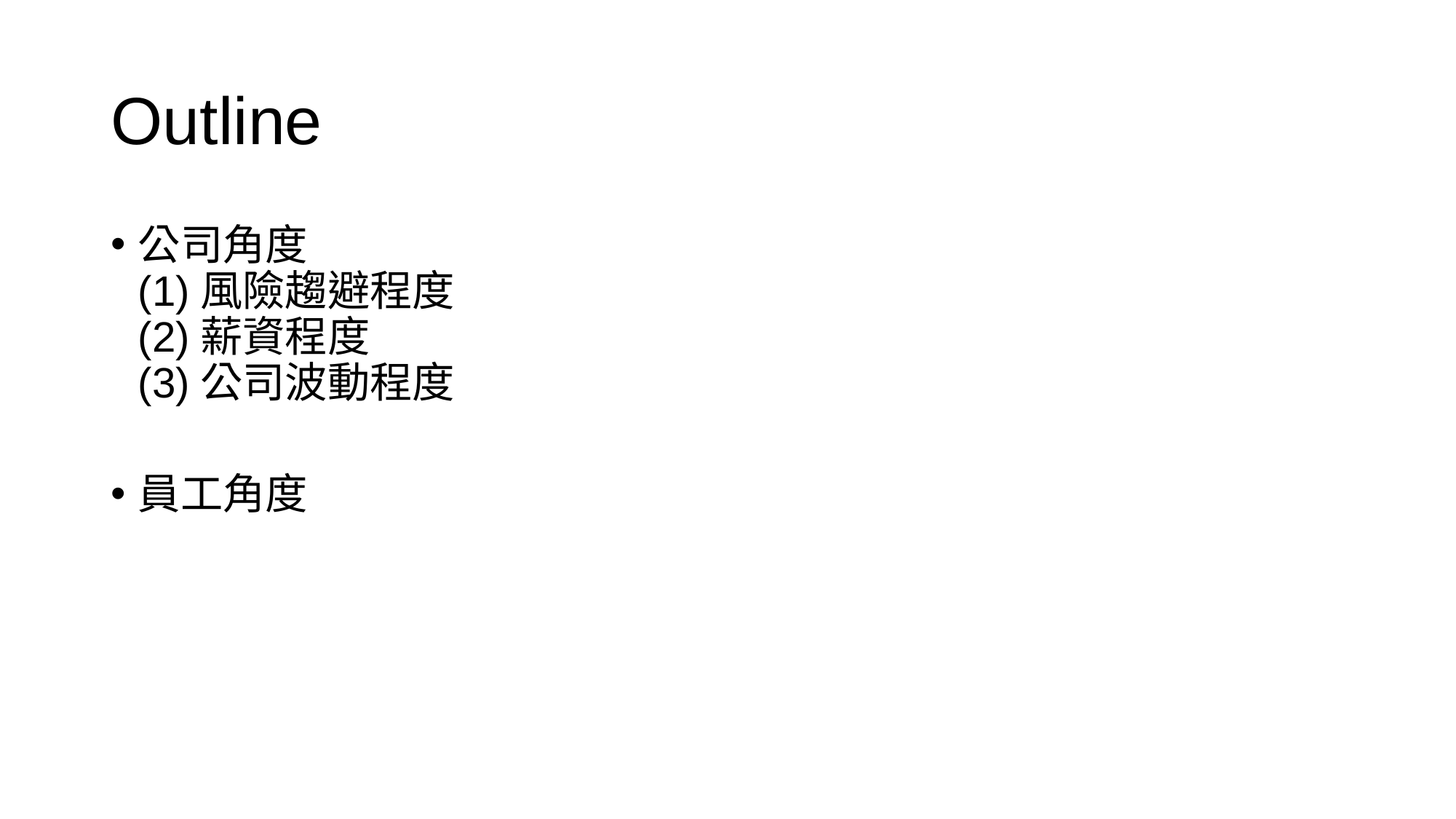

# Outline
公司角度
(1)風險趨避程度
(2)薪資程度
(3)公司波動程度
員工角度